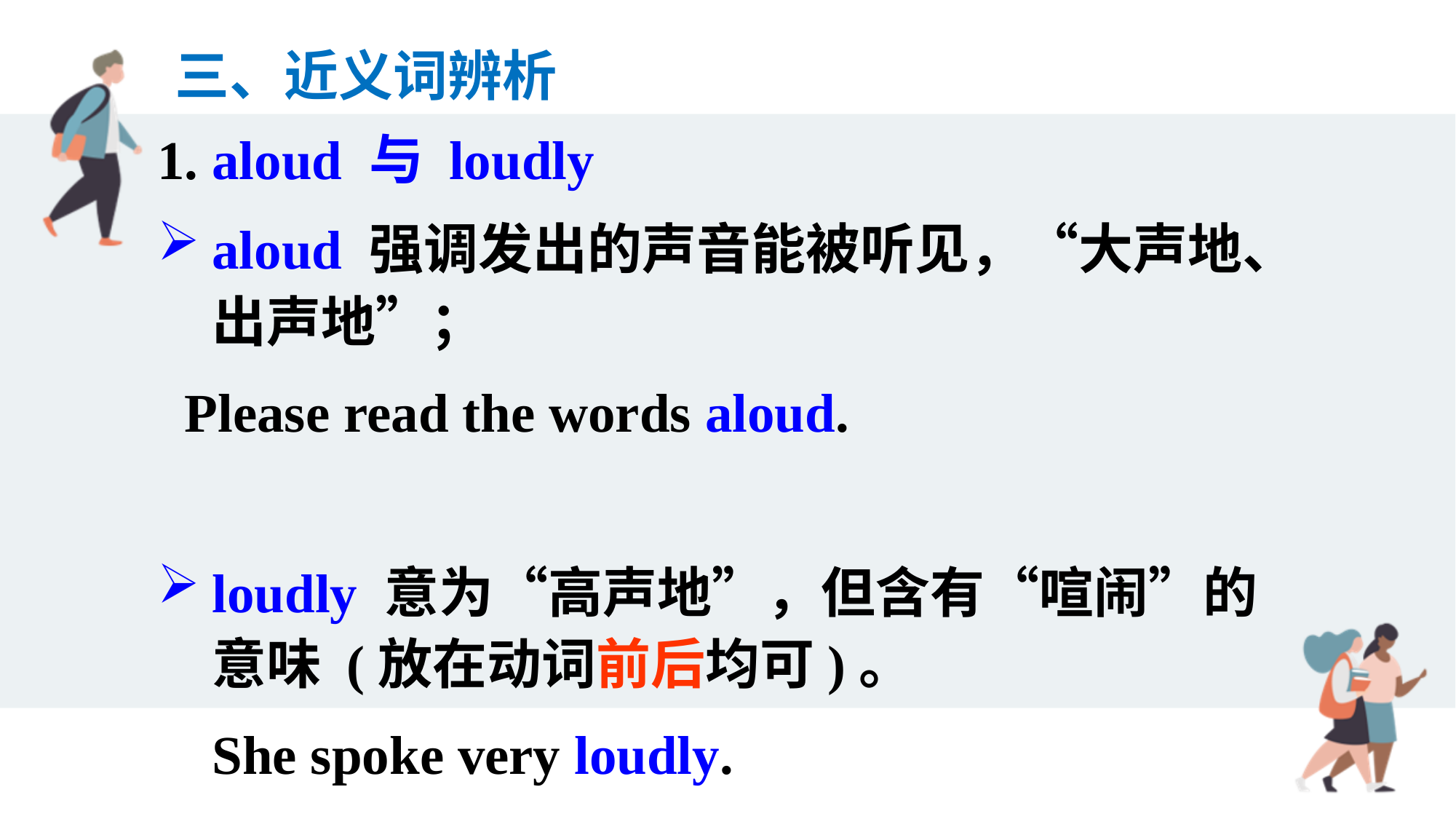

三、近义词辨析
1. aloud 与 loudly
aloud 强调发出的声音能被听见，“大声地、出声地”；
  Please read the words aloud.

loudly 意为“高声地”，但含有“喧闹”的意味 (放在动词前后均可)。
    She spoke very loudly.